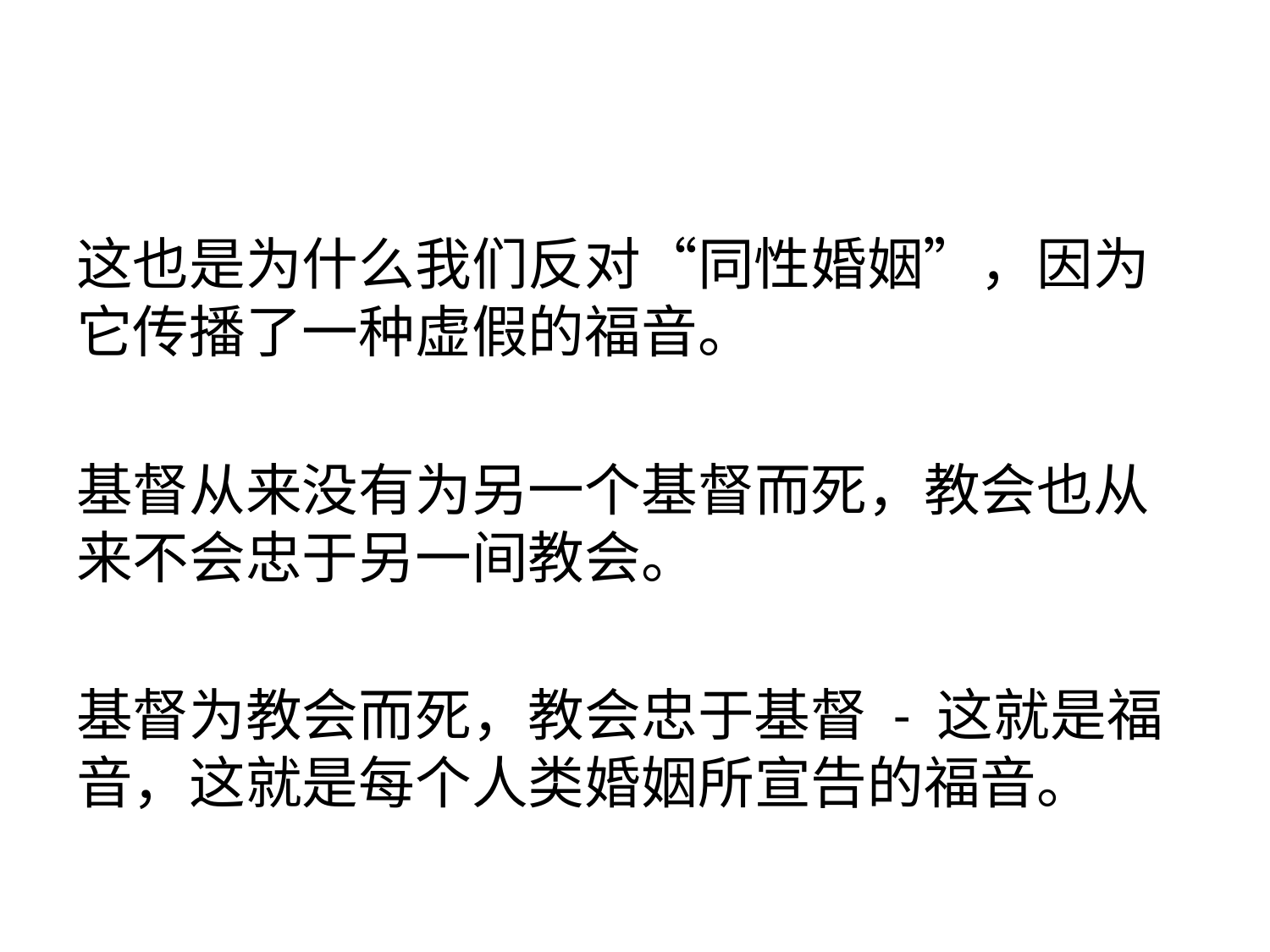

#
这也是为什么我们反对“同性婚姻”，因为它传播了一种虚假的福音。

基督从来没有为另一个基督而死，教会也从来不会忠于另一间教会。

基督为教会而死，教会忠于基督 - 这就是福音，这就是每个人类婚姻所宣告的福音。